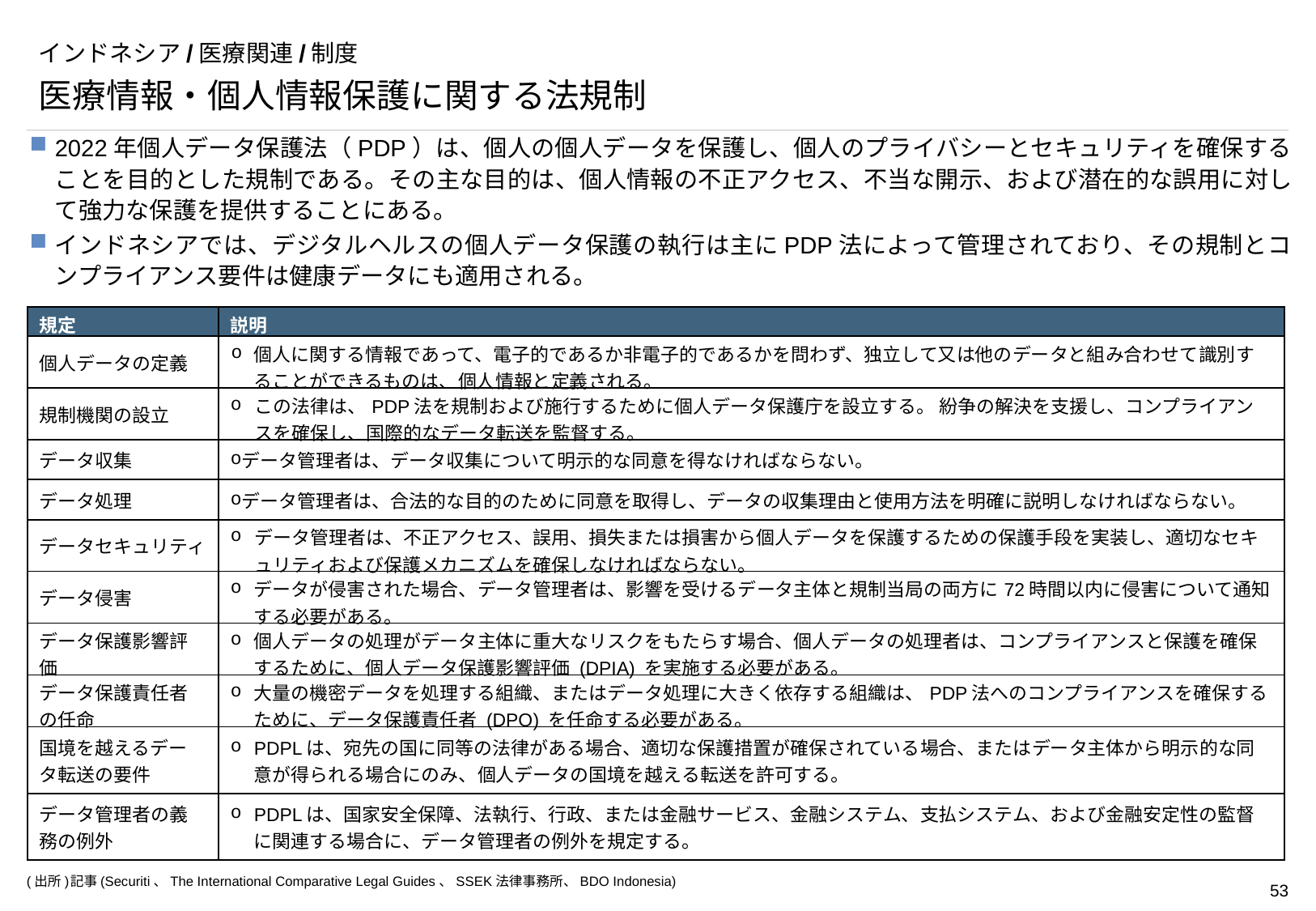

# インドネシア/医療関連/制度
医療情報・個人情報保護に関する法規制
2022年個人データ保護法（PDP）は、個人の個人データを保護し、個人のプライバシーとセキュリティを確保することを目的とした規制である。その主な目的は、個人情報の不正アクセス、不当な開示、および潜在的な誤用に対して強力な保護を提供することにある。
インドネシアでは、デジタルヘルスの個人データ保護の執行は主にPDP法によって管理されており、その規制とコンプライアンス要件は健康データにも適用される。

| 規定 | 説明 |
| --- | --- |
| 個人データの定義 | 個人に関する情報であって、電子的であるか非電子的であるかを問わず、独立して又は他のデータと組み合わせて識別することができるものは、個人情報と定義される。 |
| 規制機関の設立 | この法律は、PDP法を規制および施行するために個人データ保護庁を設立する。 紛争の解決を支援し、コンプライアンスを確保し、国際的なデータ転送を監督する。 |
| データ収集 | データ管理者は、データ収集について明示的な同意を得なければならない。 |
| データ処理 | データ管理者は、合法的な目的のために同意を取得し、データの収集理由と使用方法を明確に説明しなければならない。 |
| データセキュリティ | データ管理者は、不正アクセス、誤用、損失または損害から個人データを保護するための保護手段を実装し、適切なセキュリティおよび保護メカニズムを確保しなければならない。 |
| データ侵害 | データが侵害された場合、データ管理者は、影響を受けるデータ主体と規制当局の両方に72時間以内に侵害について通知する必要がある。 |
| データ保護影響評価 | 個人データの処理がデータ主体に重大なリスクをもたらす場合、個人データの処理者は、コンプライアンスと保護を確保するために、個人データ保護影響評価 (DPIA) を実施する必要がある。 |
| データ保護責任者の任命 | 大量の機密データを処理する組織、またはデータ処理に大きく依存する組織は、PDP法へのコンプライアンスを確保するために、データ保護責任者 (DPO) を任命する必要がある。 |
| 国境を越えるデータ転送の要件 | PDPLは、宛先の国に同等の法律がある場合、適切な保護措置が確保されている場合、またはデータ主体から明示的な同意が得られる場合にのみ、個人データの国境を越える転送を許可する。 |
| データ管理者の義務の例外 | PDPLは、国家安全保障、法執行、行政、または金融サービス、金融システム、支払システム、および金融安定性の監督に関連する場合に、データ管理者の例外を規定する。 |
(出所)	記事(Securiti、The International Comparative Legal Guides、SSEK法律事務所、BDO Indonesia)